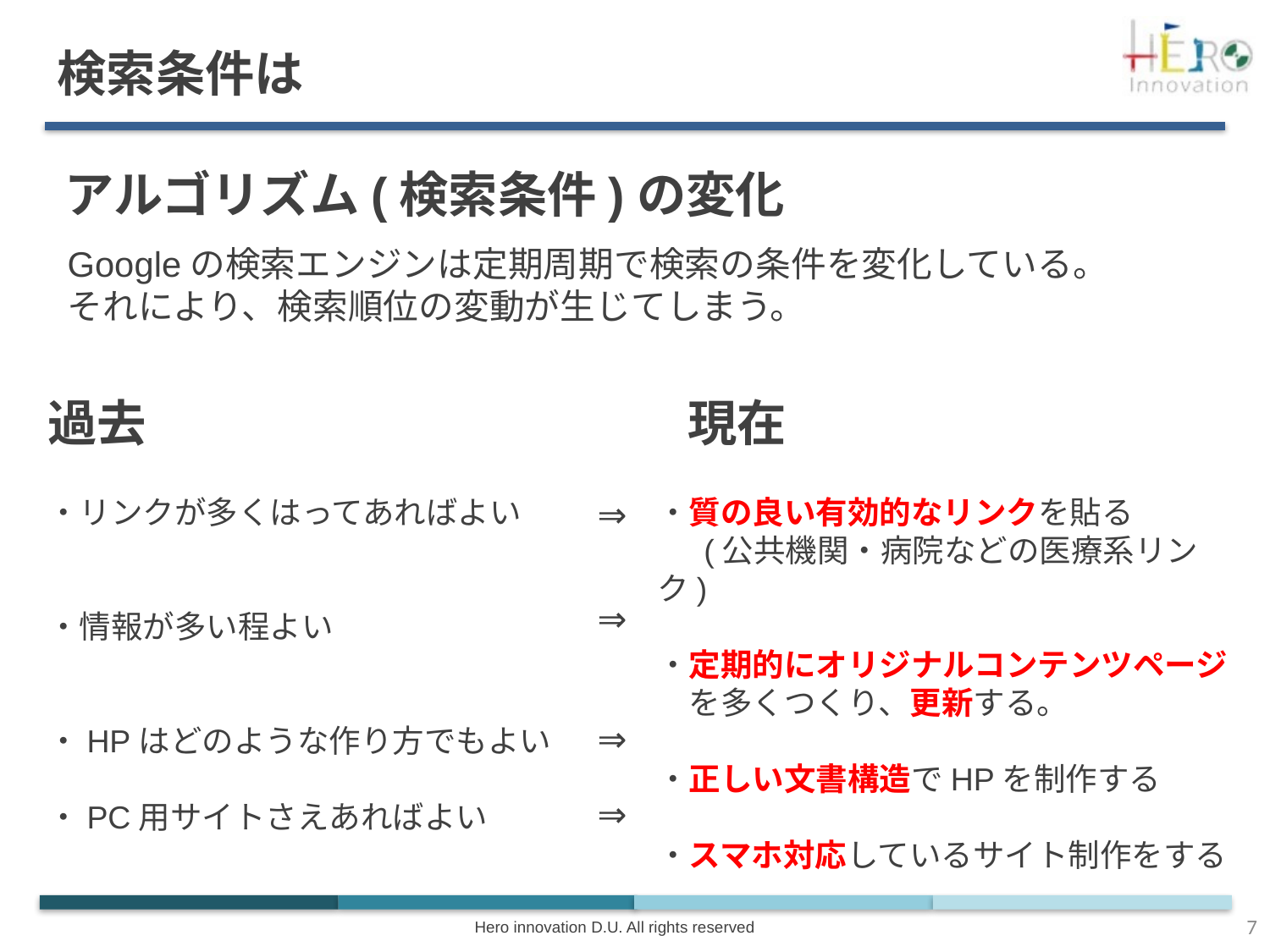

検索条件は
アルゴリズム(検索条件)の変化
Googleの検索エンジンは定期周期で検索の条件を変化している。それにより、検索順位の変動が生じてしまう。
過去
現在
・リンクが多くはってあればよい

・情報が多い程よい

・HPはどのような作り方でもよい

・PC用サイトさえあればよい
⇒
・質の良い有効的なリンクを貼る
　 (公共機関・病院などの医療系リンク)
・定期的にオリジナルコンテンツページ
　を多くつくり、更新する。

・正しい文書構造でHPを制作する
・スマホ対応しているサイト制作をする

⇒
⇒
⇒
7